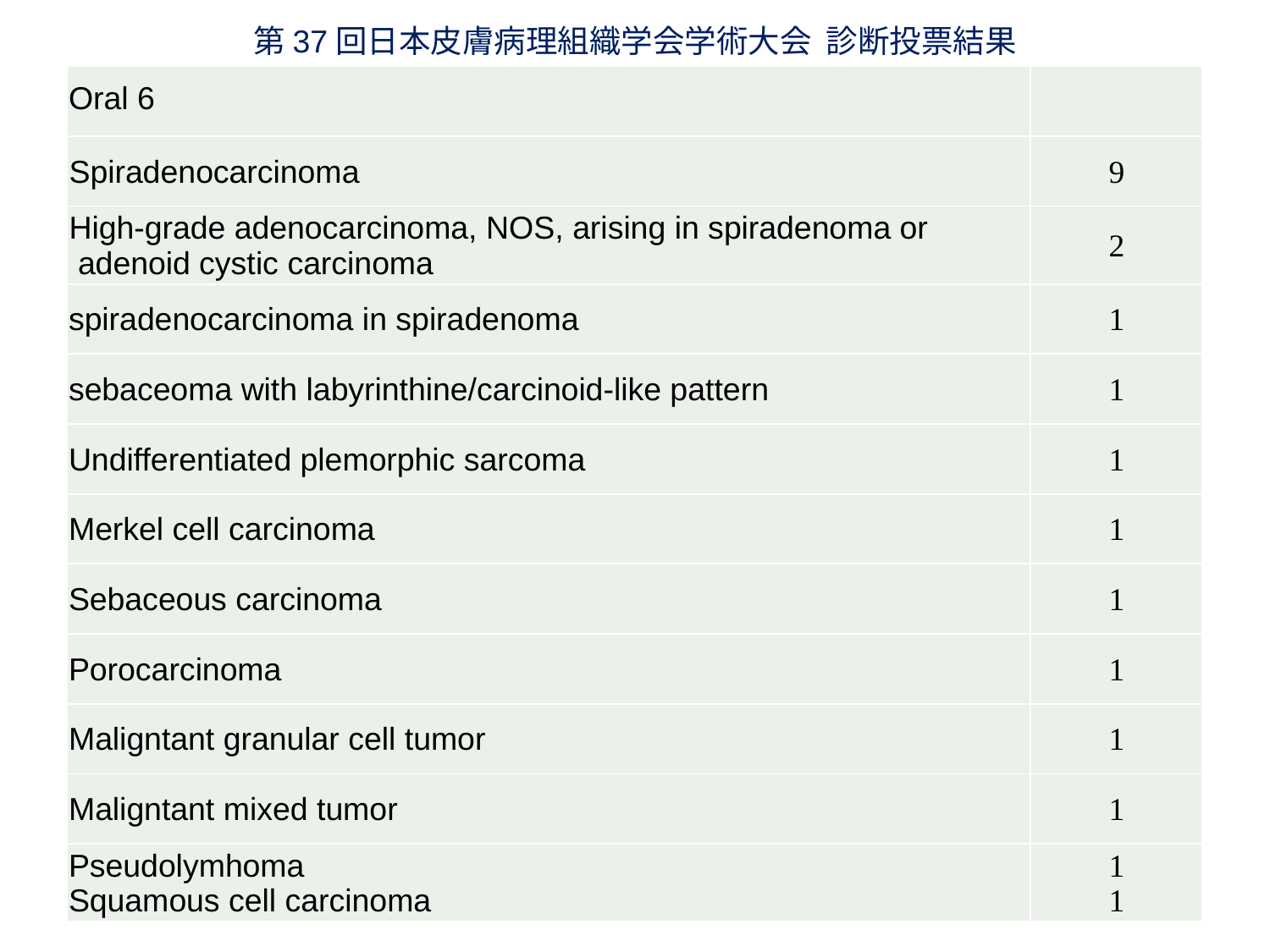

第37回日本皮膚病理組織学会学術大会  診断投票結果
| Oral 6 |  |
| --- | --- |
| Spiradenocarcinoma | 9 |
| High-grade adenocarcinoma, NOS, arising in spiradenoma or adenoid cystic carcinoma | 2 |
| spiradenocarcinoma in spiradenoma | 1 |
| sebaceoma with labyrinthine/carcinoid-like pattern | 1 |
| Undifferentiated plemorphic sarcoma | 1 |
| Merkel cell carcinoma | 1 |
| Sebaceous carcinoma | 1 |
| Porocarcinoma | 1 |
| Maligntant granular cell tumor | 1 |
| Maligntant mixed tumor | 1 |
| Pseudolymhoma Squamous cell carcinoma | 1 1 |